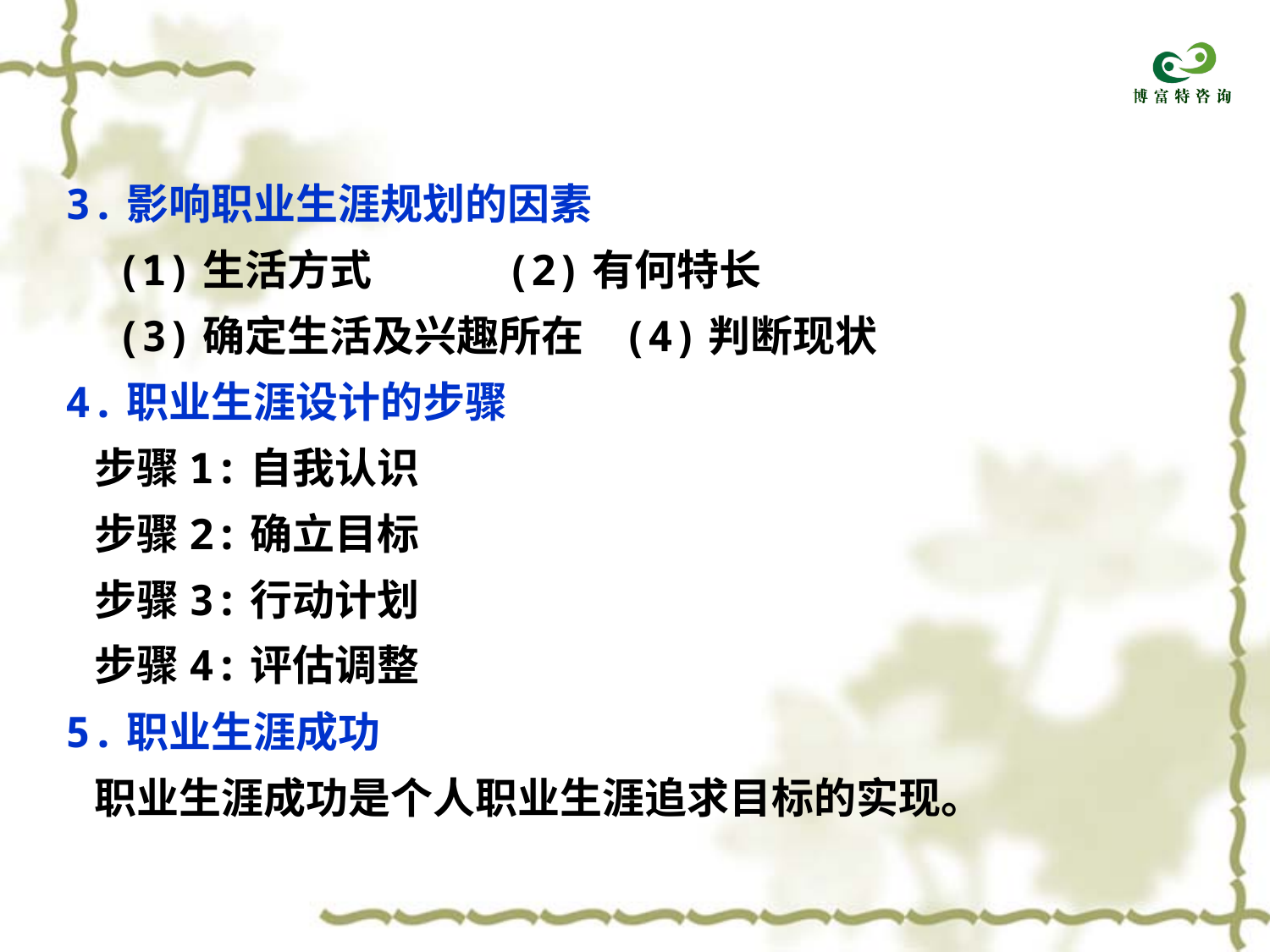

3.影响职业生涯规划的因素
  (1)生活方式             (2)有何特长
  (3)确定生活及兴趣所在   (4)判断现状
4.职业生涯设计的步骤
  步骤1:自我认识
  步骤2:确立目标
  步骤3:行动计划
  步骤4:评估调整
5.职业生涯成功
  职业生涯成功是个人职业生涯追求目标的实现。